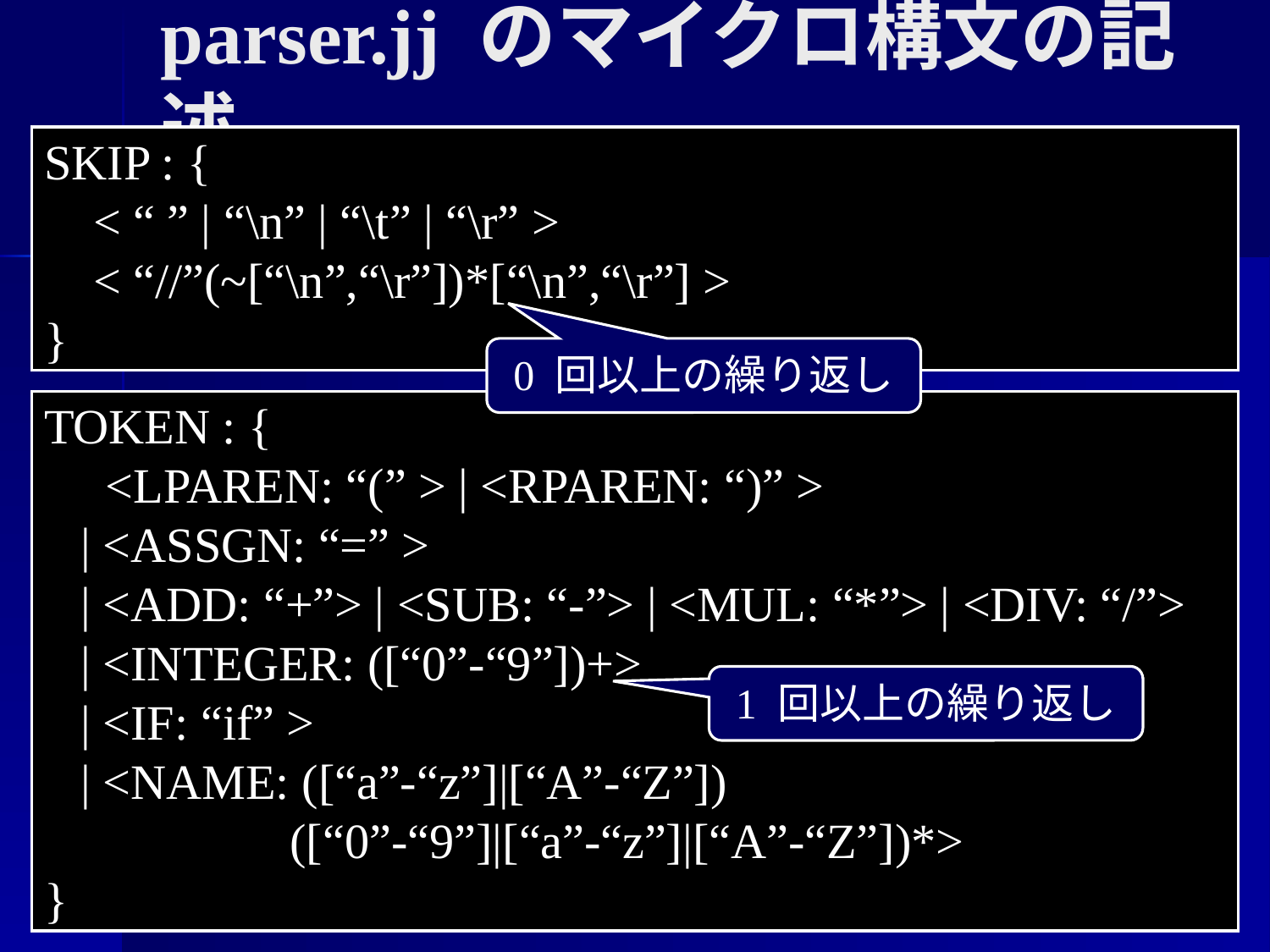

parser.jj のマイクロ構文の記述
SKIP : {
    < “ ” | “\n” | “\t” | “\r” >
    < “//”(~[“\n”,“\r”])*[“\n”,“\r”] >
}
0 回以上の繰り返し
TOKEN : {
     <LPAREN: “(” > | <RPAREN: “)” >
   | <ASSGN: “=” >
   | <ADD: “+”> | <SUB: “-”> | <MUL: “*”> | <DIV: “/”>
   | <INTEGER: ([“0”-“9”])+>
   | <IF: “if” >
   | <NAME: ([“a”-“z”]|[“A”-“Z”])
                    ([“0”-“9”]|[“a”-“z”]|[“A”-“Z”])*>
}
1 回以上の繰り返し